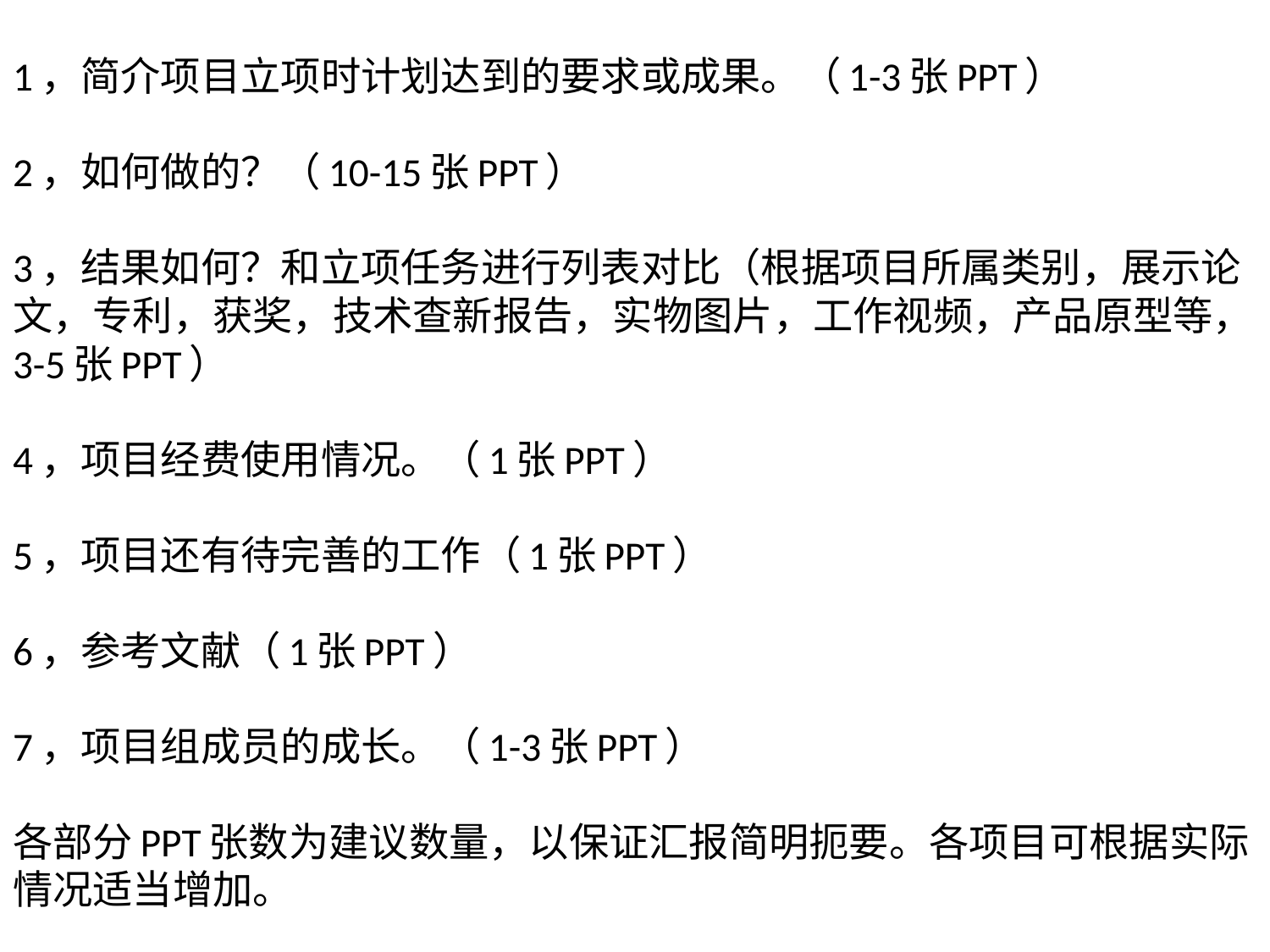

# 1，简介项目立项时计划达到的要求或成果。（1-3张PPT） 2，如何做的？（10-15张PPT） 3，结果如何？和立项任务进行列表对比（根据项目所属类别，展示论文，专利，获奖，技术查新报告，实物图片，工作视频，产品原型等，3-5张PPT） 4，项目经费使用情况。（1张PPT） 5，项目还有待完善的工作（1张PPT） 6，参考文献（1张PPT） 7，项目组成员的成长。（1-3张PPT） 各部分PPT张数为建议数量，以保证汇报简明扼要。各项目可根据实际情况适当增加。